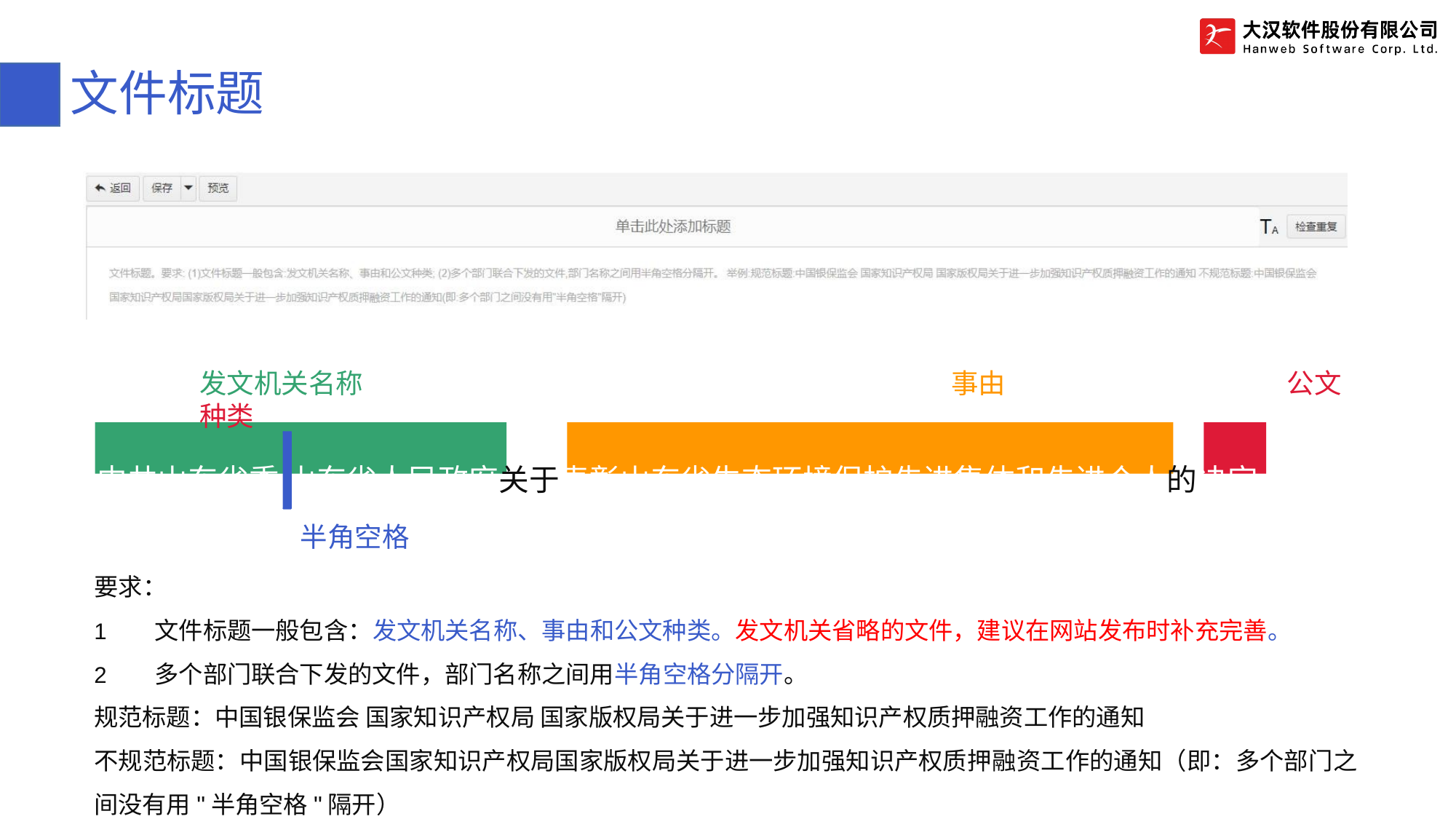

# 文件标题

发文机关名称	事由	公文种类

中共山东省委 山东省人民政府关于表彰山东省生态环境保护先进集体和先进个人的决定
半角空格
要求：
文件标题一般包含：发文机关名称、事由和公文种类。发文机关省略的文件，建议在网站发布时补充完善。
多个部门联合下发的文件，部门名称之间用半角空格分隔开。
规范标题：中国银保监会 国家知识产权局 国家版权局关于进一步加强知识产权质押融资工作的通知
不规范标题：中国银保监会国家知识产权局国家版权局关于进一步加强知识产权质押融资工作的通知（即：多个部门之 间没有用"半角空格"隔开）